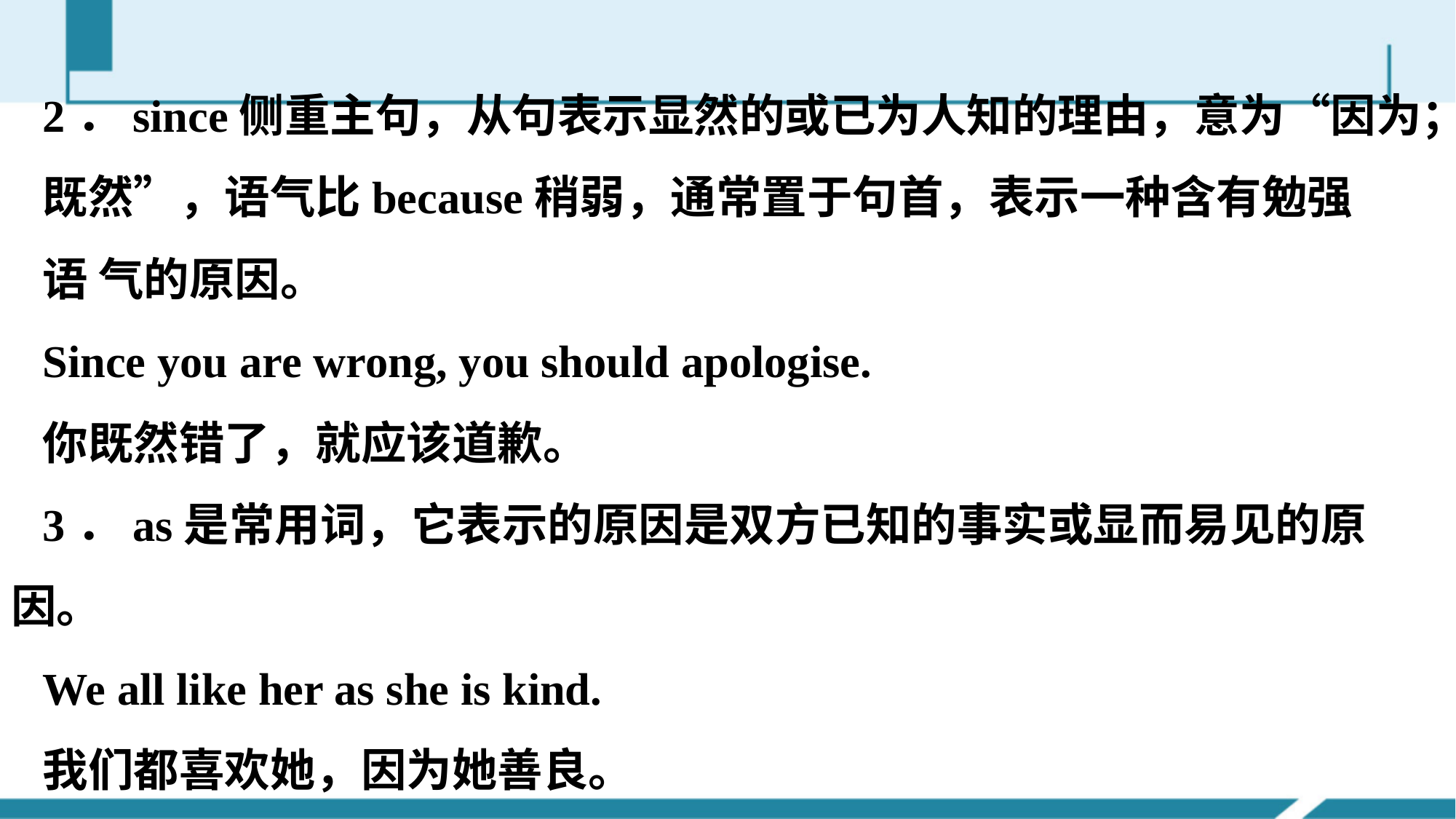

2．since侧重主句，从句表示显然的或已为人知的理由，意为“因为；
既然”，语气比because稍弱，通常置于句首，表示一种含有勉强
语 气的原因。
Since you are wrong, you should apologise.
你既然错了，就应该道歉。
3．as是常用词，它表示的原因是双方已知的事实或显而易见的原因。
We all like her as she is kind.
我们都喜欢她，因为她善良。